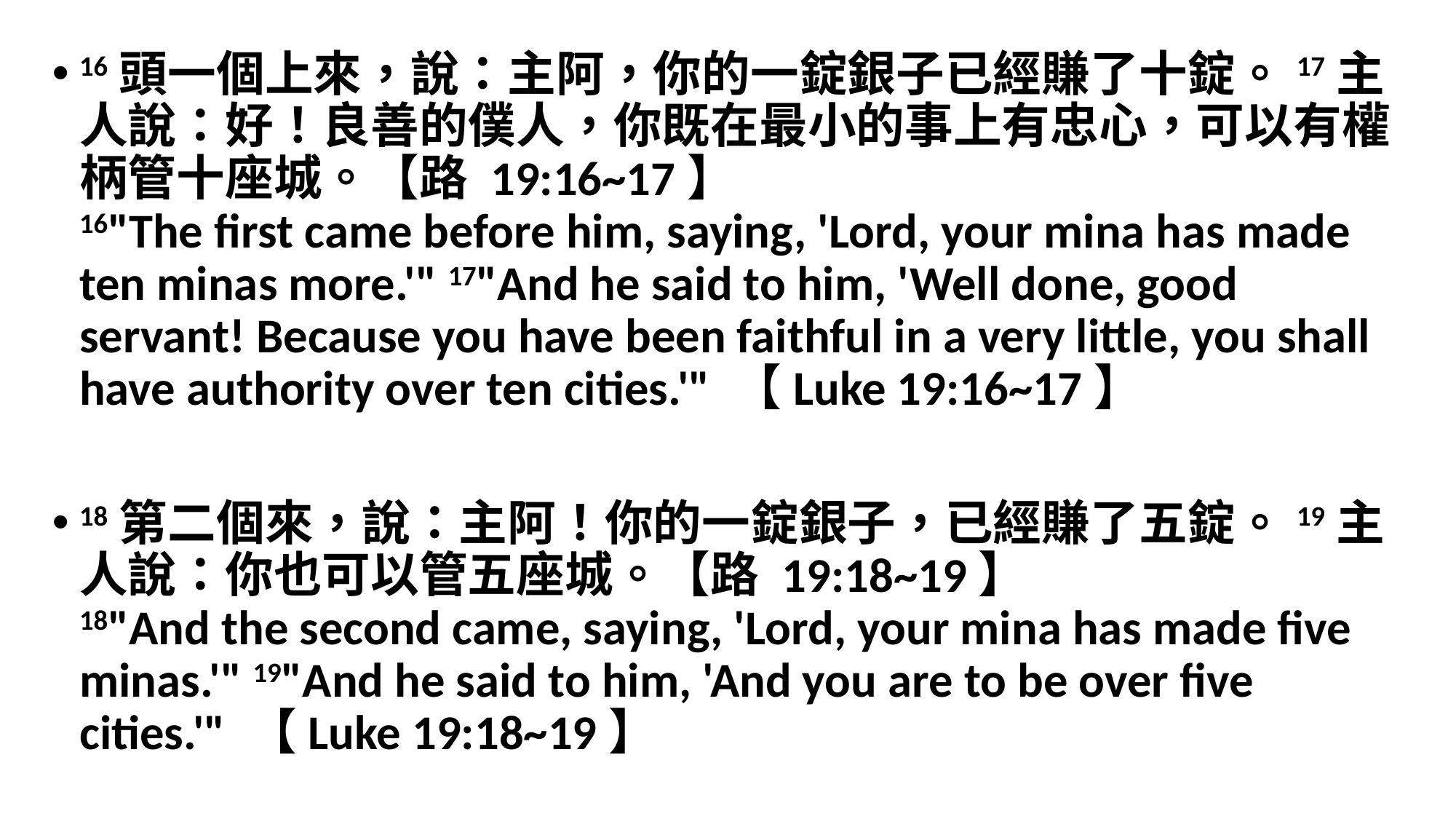

16頭一個上來，說：主阿，你的一錠銀子已經賺了十錠。17主人說：好！良善的僕人，你既在最小的事上有忠心，可以有權柄管十座城。【路 19:16~17】
16"The first came before him, saying, 'Lord, your mina has made ten minas more.'" 17"And he said to him, 'Well done, good servant! Because you have been faithful in a very little, you shall have authority over ten cities.'" 【Luke 19:16~17】

18第二個來，說：主阿！你的一錠銀子，已經賺了五錠。19主人說：你也可以管五座城。【路 19:18~19】
18"And the second came, saying, 'Lord, your mina has made five minas.'" 19"And he said to him, 'And you are to be over five cities.'" 【Luke 19:18~19】
#